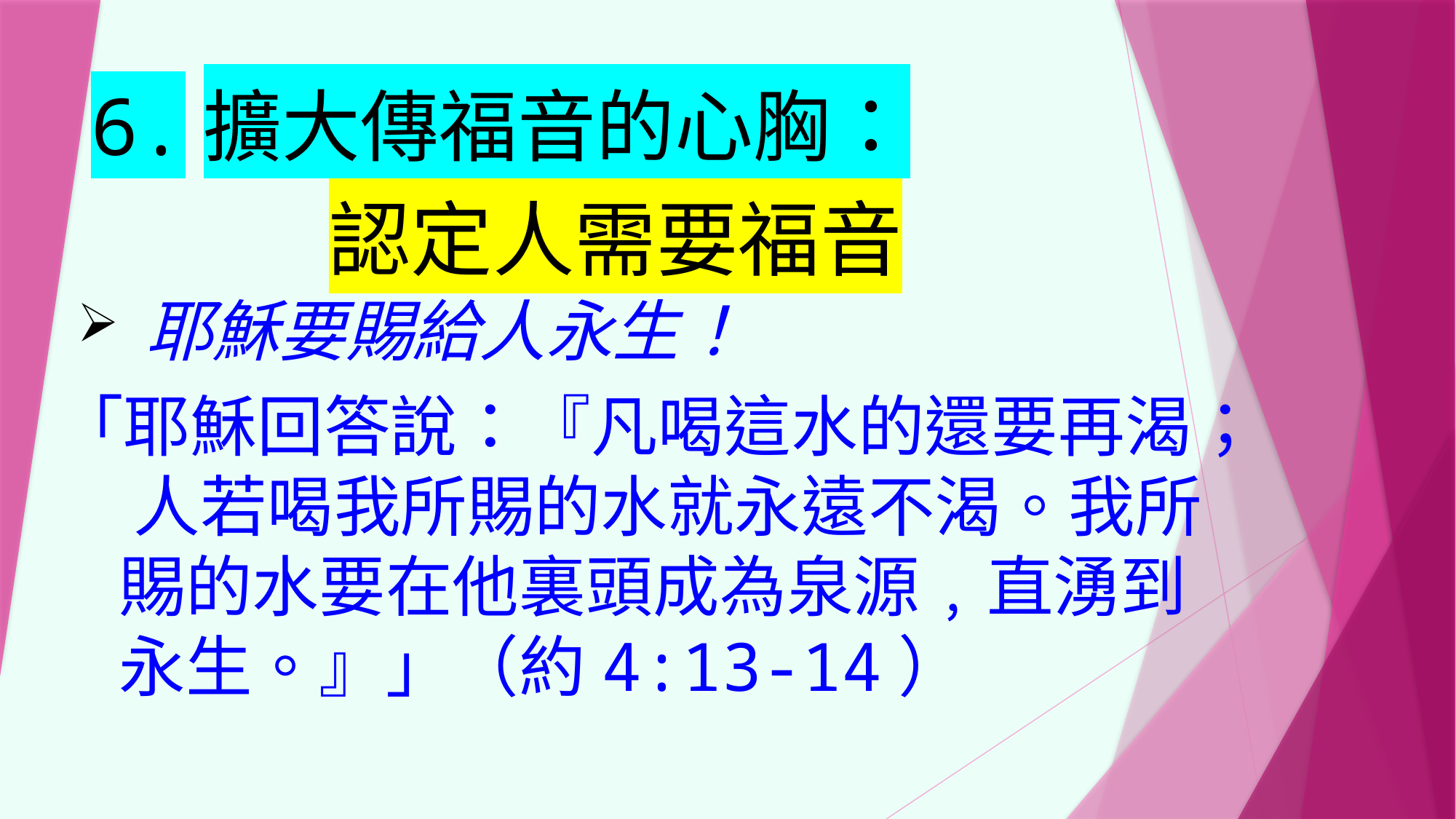

6.擴大傳福音的心胸：
# 認定人需要福音
耶穌要賜給人永生！
「耶穌回答說：『凡喝這水的還要再渴； 人若喝我所賜的水就永遠不渴。我所賜的水要在他裏頭成為泉源﹐直湧到永生。』」（約4:13-14）